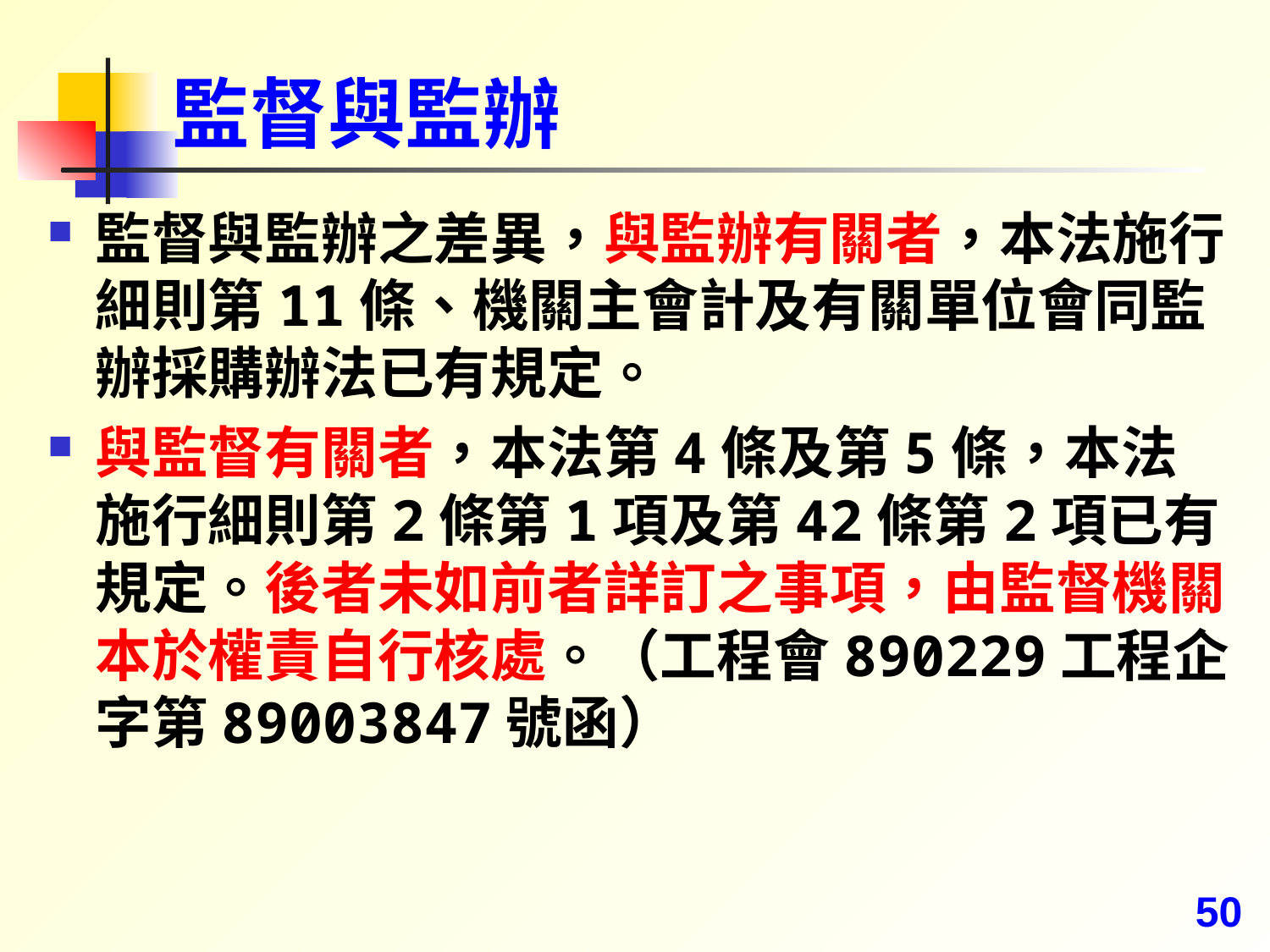

# 監督與監辦
監督與監辦之差異，與監辦有關者，本法施行細則第11條、機關主會計及有關單位會同監辦採購辦法已有規定。
與監督有關者，本法第4條及第5條，本法施行細則第2條第1項及第42條第2項已有規定。後者未如前者詳訂之事項，由監督機關本於權責自行核處。（工程會890229工程企字第89003847號函）
50